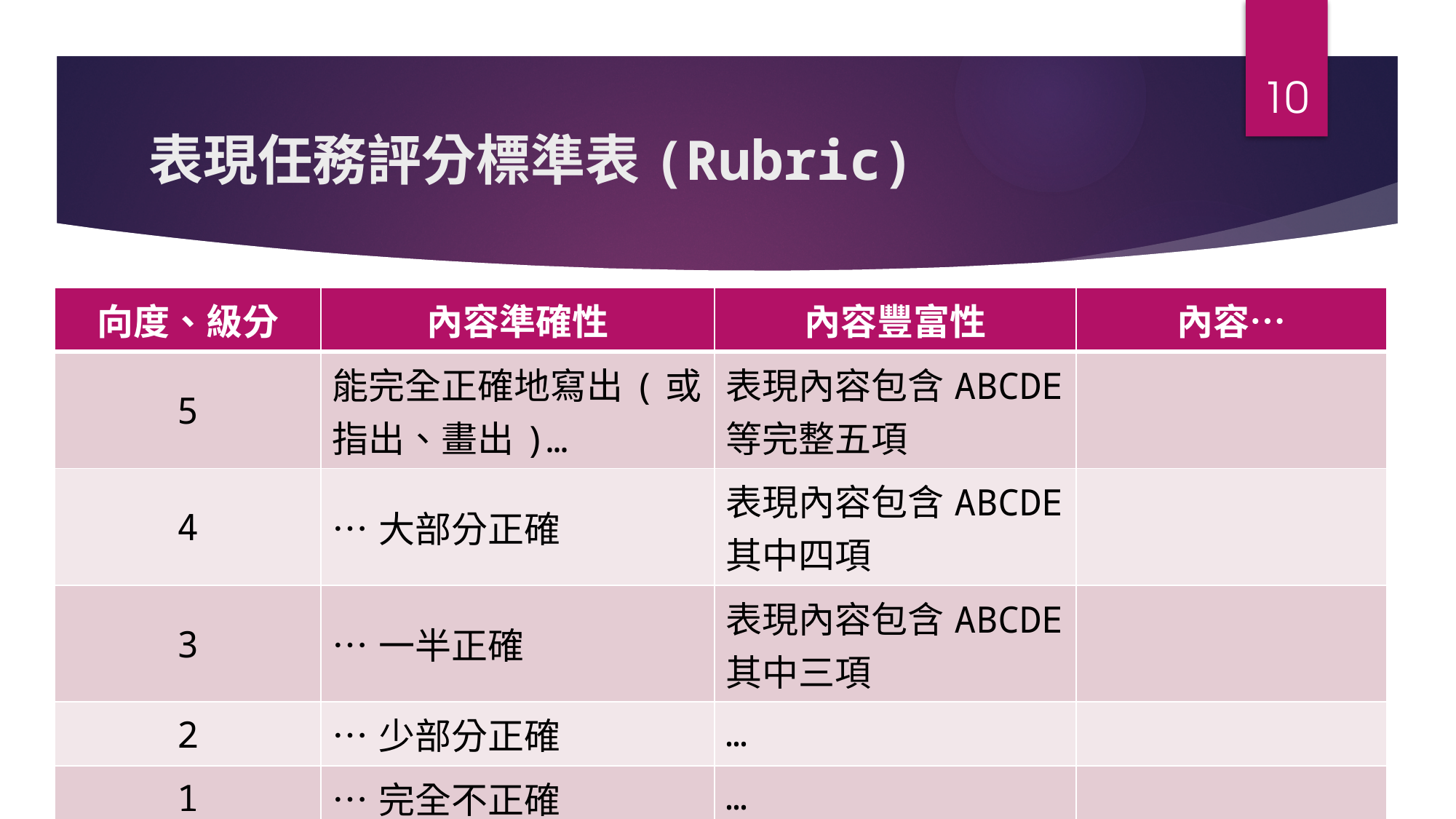

10
# 表現任務評分標準表(Rubric)
| 向度、級分 | 內容準確性 | 內容豐富性 | 內容… |
| --- | --- | --- | --- |
| 5 | 能完全正確地寫出(或指出、畫出)… | 表現內容包含ABCDE等完整五項 |  |
| 4 | …大部分正確 | 表現內容包含ABCDE其中四項 |  |
| 3 | …一半正確 | 表現內容包含ABCDE其中三項 |  |
| 2 | …少部分正確 | … |  |
| 1 | …完全不正確 | … |  |